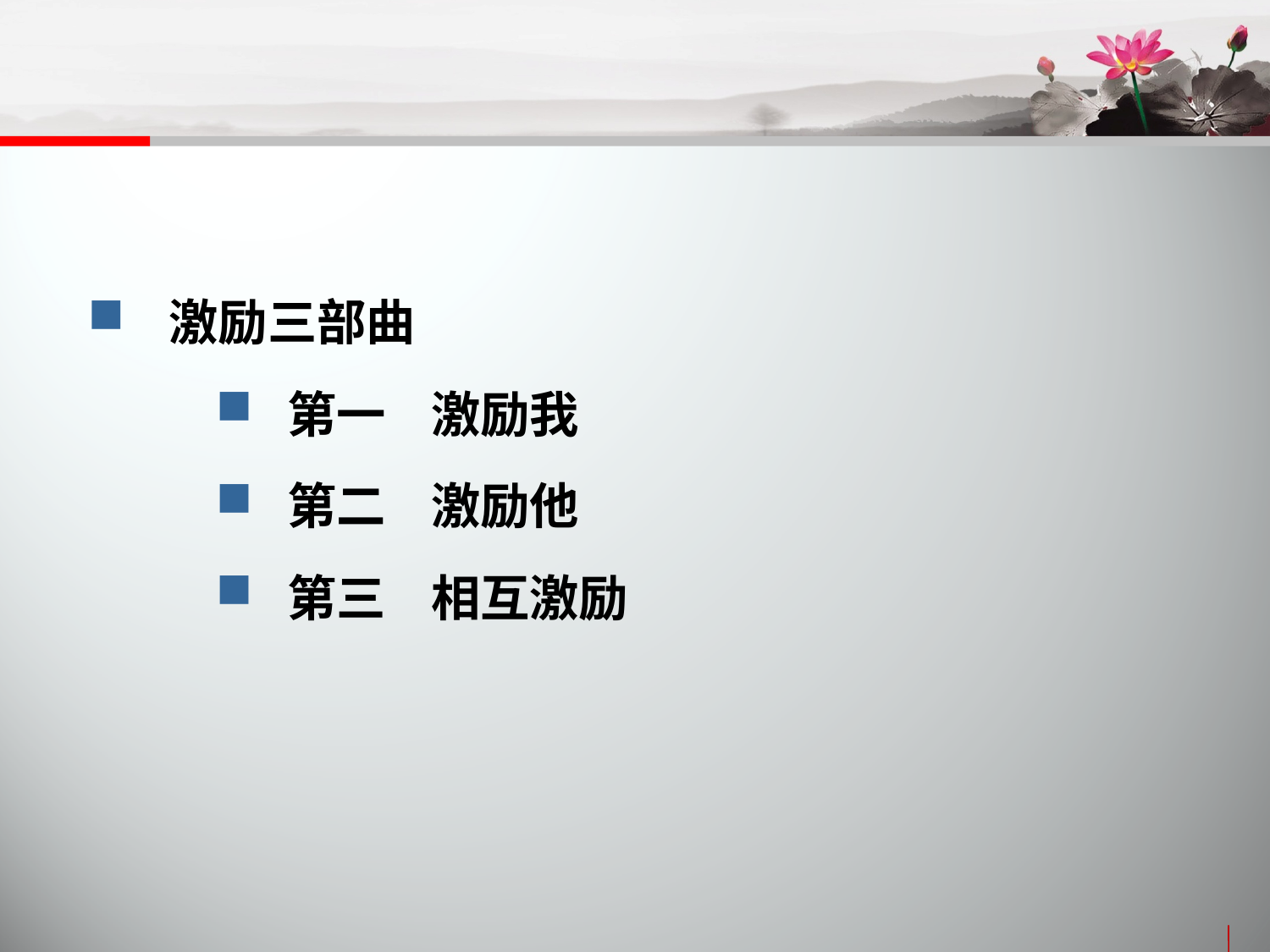

激励三部曲
  第一    激励我
  第二    激励他
  第三    相互激励